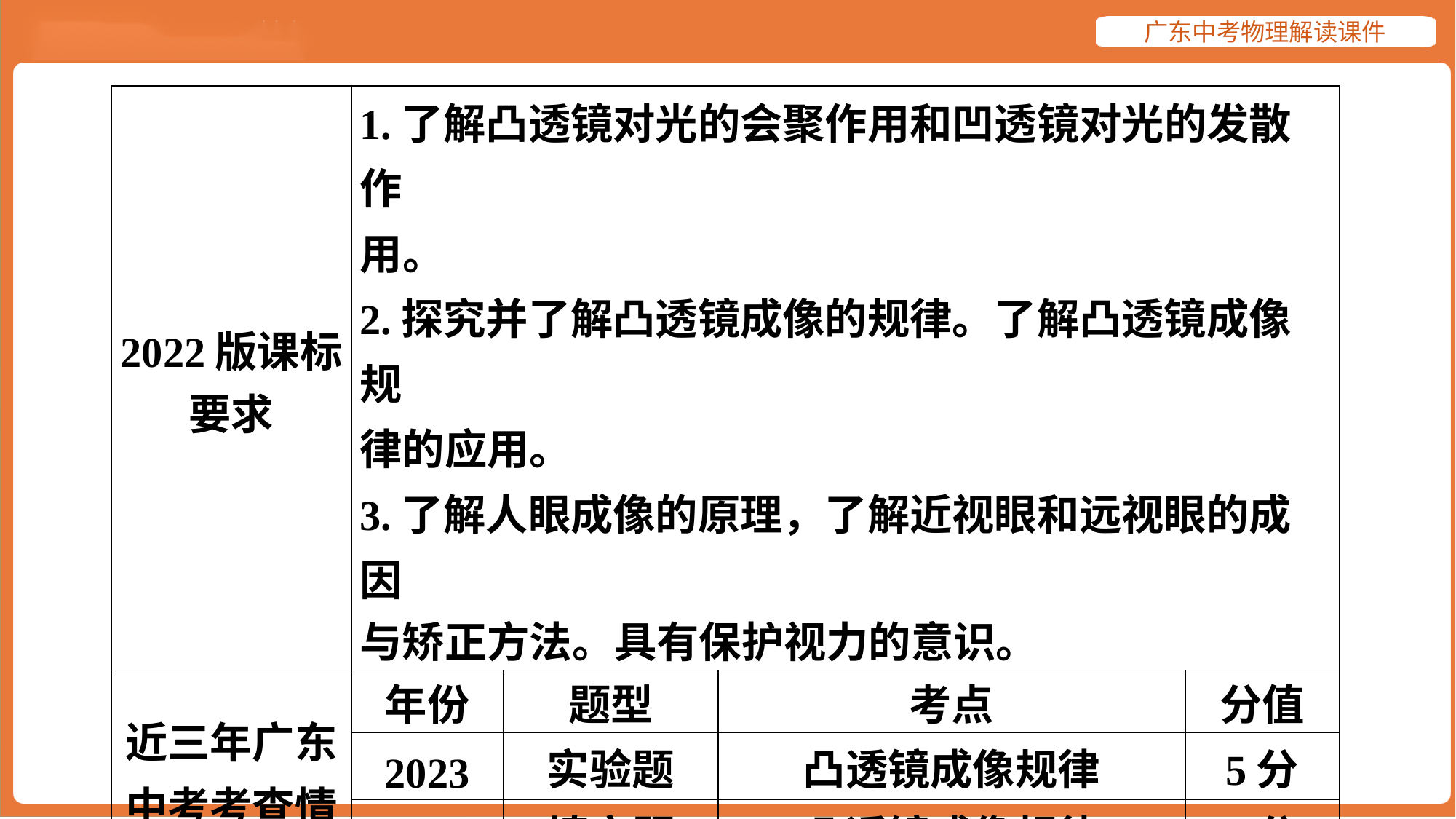

| 2022版课标 要求 | 1.了解凸透镜对光的会聚作用和凹透镜对光的发散作 用。 2.探究并了解凸透镜成像的规律。了解凸透镜成像规 律的应用。 3.了解人眼成像的原理，了解近视眼和远视眼的成因 与矫正方法。具有保护视力的意识。 |  |  |  |
| --- | --- | --- | --- | --- |
| 近三年广东 中考考查情 况分析 | 年份 | 题型 | 考点 | 分值 |
|  | 2023 | 实验题 | 凸透镜成像规律 | 5分 |
|  | 2024 | 填空题 | 凸透镜成像规律 | 3分 |
|  | 2025 | 填空题 | 凸透镜成像规律 | 3分 |